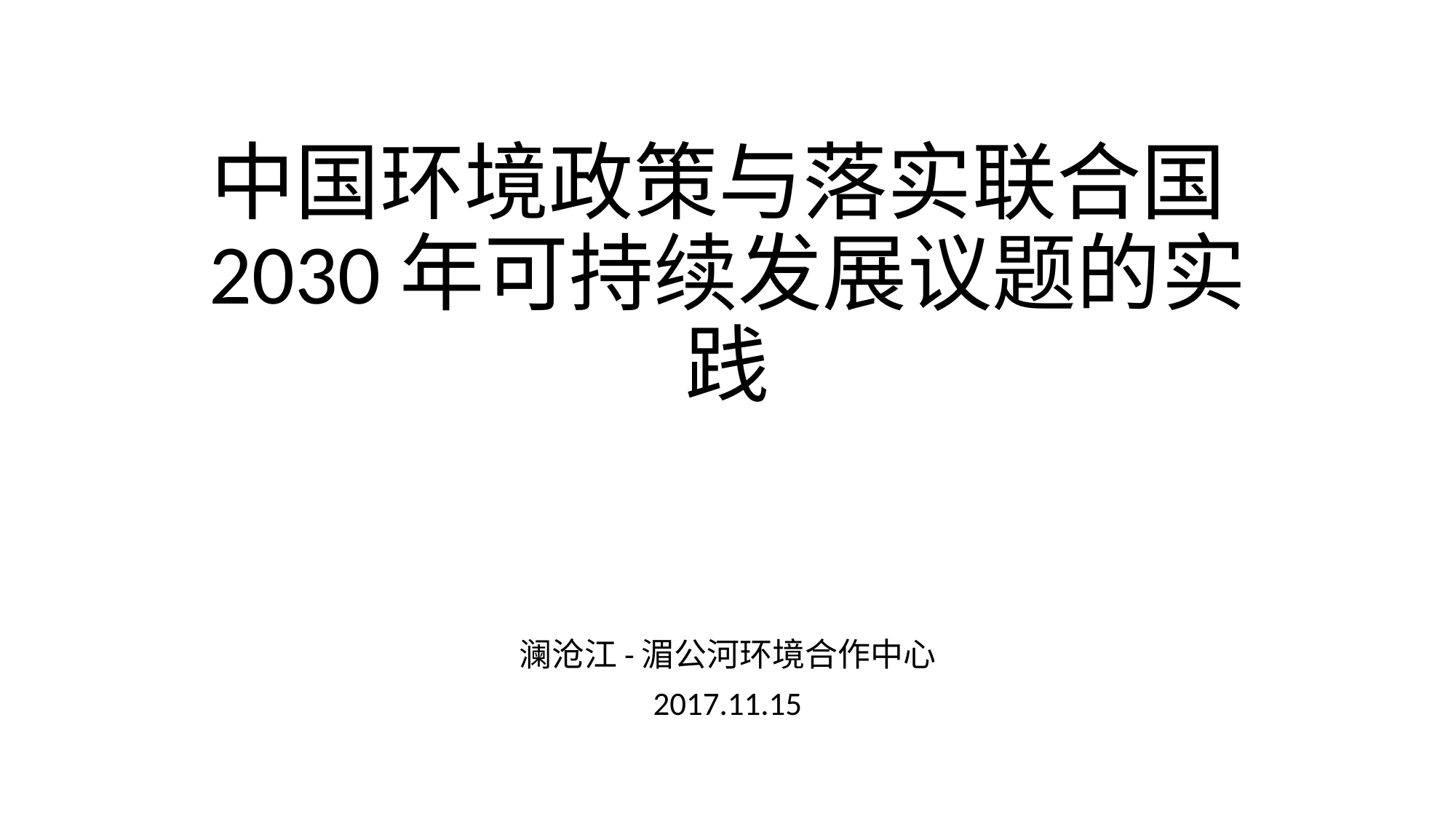

# 中国环境政策与落实联合国2030年可持续发展议题的实践

澜沧江-湄公河环境合作中心
2017.11.15